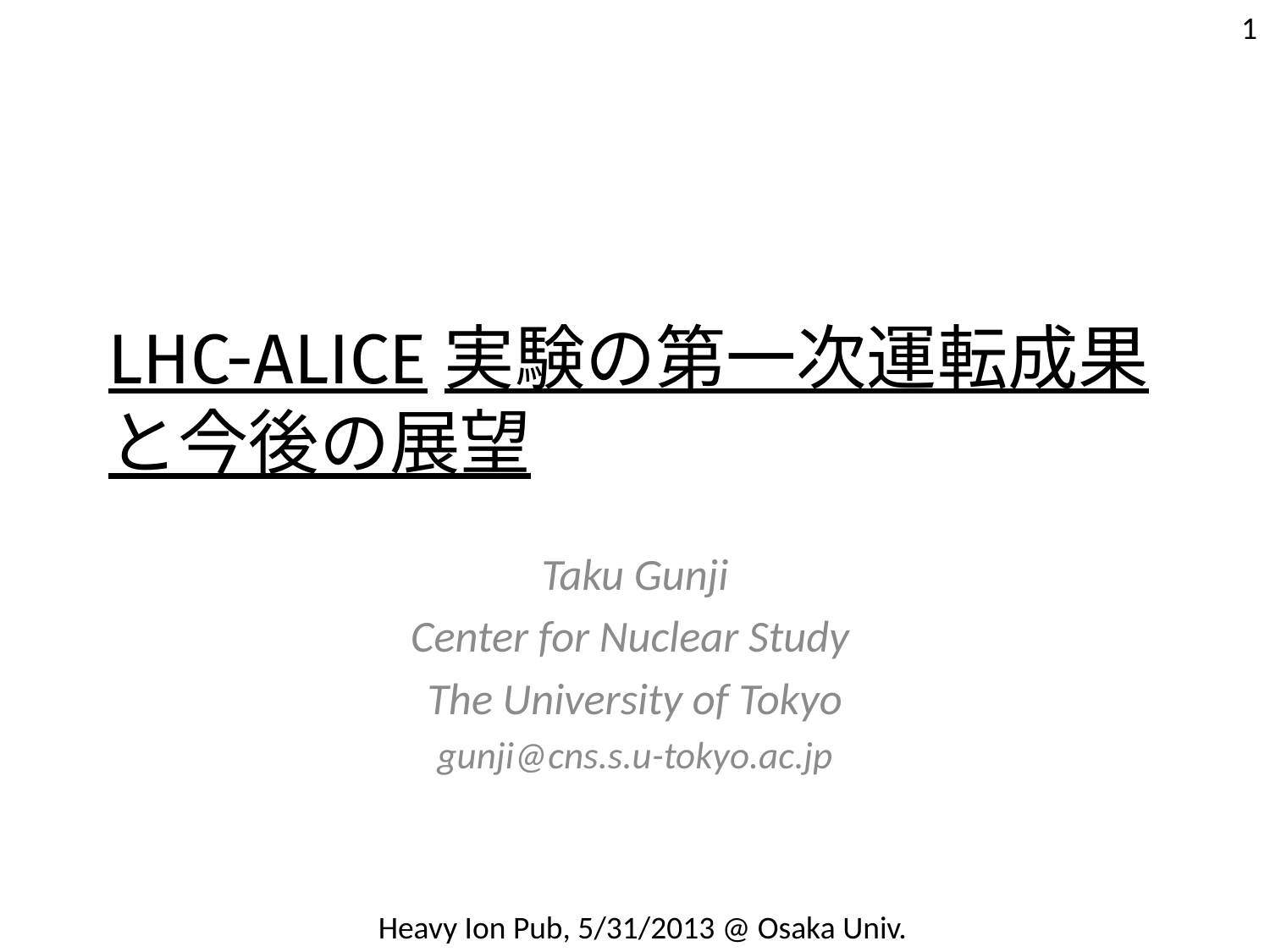

1
# LHC-ALICE実験の第一次運転成果と今後の展望
Taku Gunji
Center for Nuclear Study
The University of Tokyo
gunji@cns.s.u-tokyo.ac.jp
Heavy Ion Pub, 5/31/2013 @ Osaka Univ.